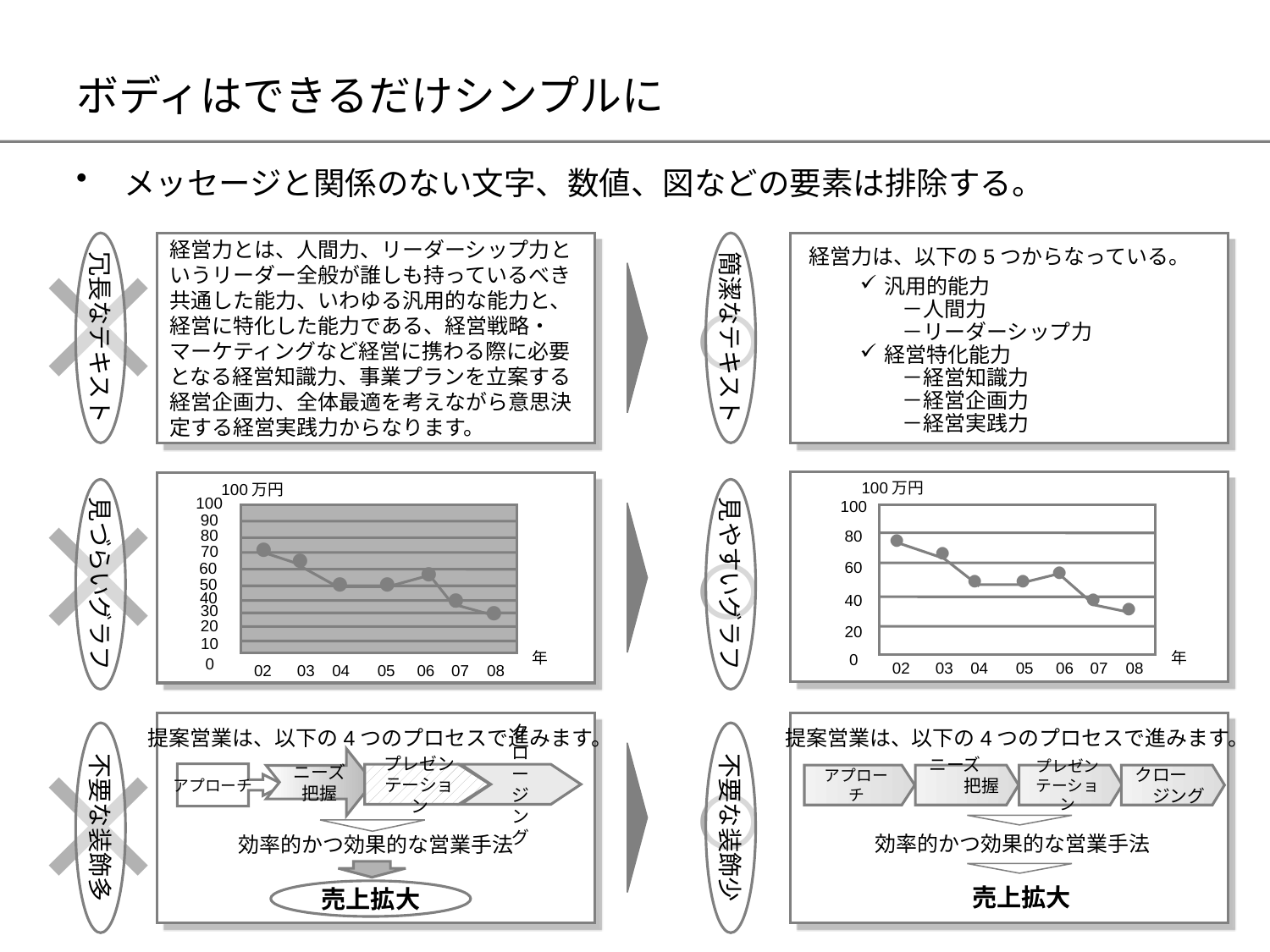

# ボディはできるだけシンプルに
メッセージと関係のない文字、数値、図などの要素は排除する。
×
冗長なテキスト
経営力とは、人間力、リーダーシップ力というリーダー全般が誰しも持っているべき共通した能力、いわゆる汎用的な能力と、経営に特化した能力である、経営戦略・マーケティングなど経営に携わる際に必要となる経営知識力、事業プランを立案する経営企画力、全体最適を考えながら意思決定する経営実践力からなります。
簡潔なテキスト

経営力は、以下の5つからなっている。
○
汎用的能力
　　－人間力
　　－リーダーシップ力
経営特化能力
　　－経営知識力
　　－経営企画力
　　－経営実践力

100万円

100万円
100
90

・
80
・

・
70

・
・
60

・

50

・

40

30

20

10

年
0
02
03
04
05
06
07
08
見づらいグラフ
見やすいグラフ
×
100
○
・

・
80

・

・
・
60

・

・

40

20

年
0
02
03
04
05
06
07
08

提案営業は、以下の4つのプロセスで進みます。
提案営業は、以下の4つのプロセスで進みます。
不要な装飾多
○
不要な装飾少
×
ニーズ
把握
アプローチ
プレゼンテーション
クロー
ジング
アプローチ
ニーズ　　　把握
プレゼンテーション
クロー　　ジング

効率的かつ効果的な営業手法
効率的かつ効果的な営業手法

売上拡大
売上拡大
69